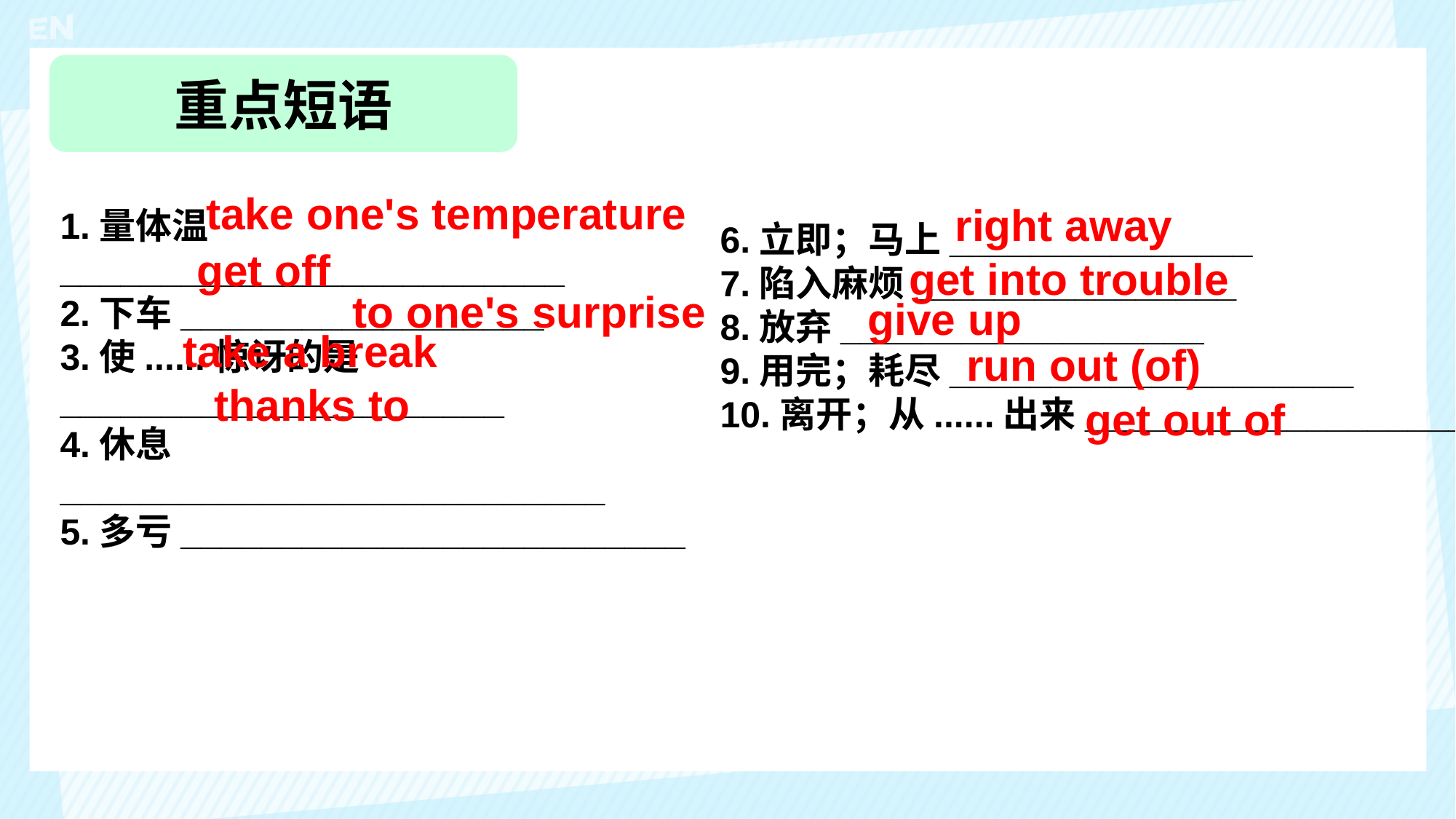

重点短语
take one's temperature
right away
1.量体温_________________________
2.下车__________________
3.使......惊讶的是______________________
4.休息___________________________
5.多亏_________________________
6.立即；马上_______________
7.陷入麻烦________________
8.放弃__________________
9.用完；耗尽____________________
10.离开；从......出来____________________

get off
get into trouble
to one's surprise
give up
take a break
run out (of)
thanks to
get out of